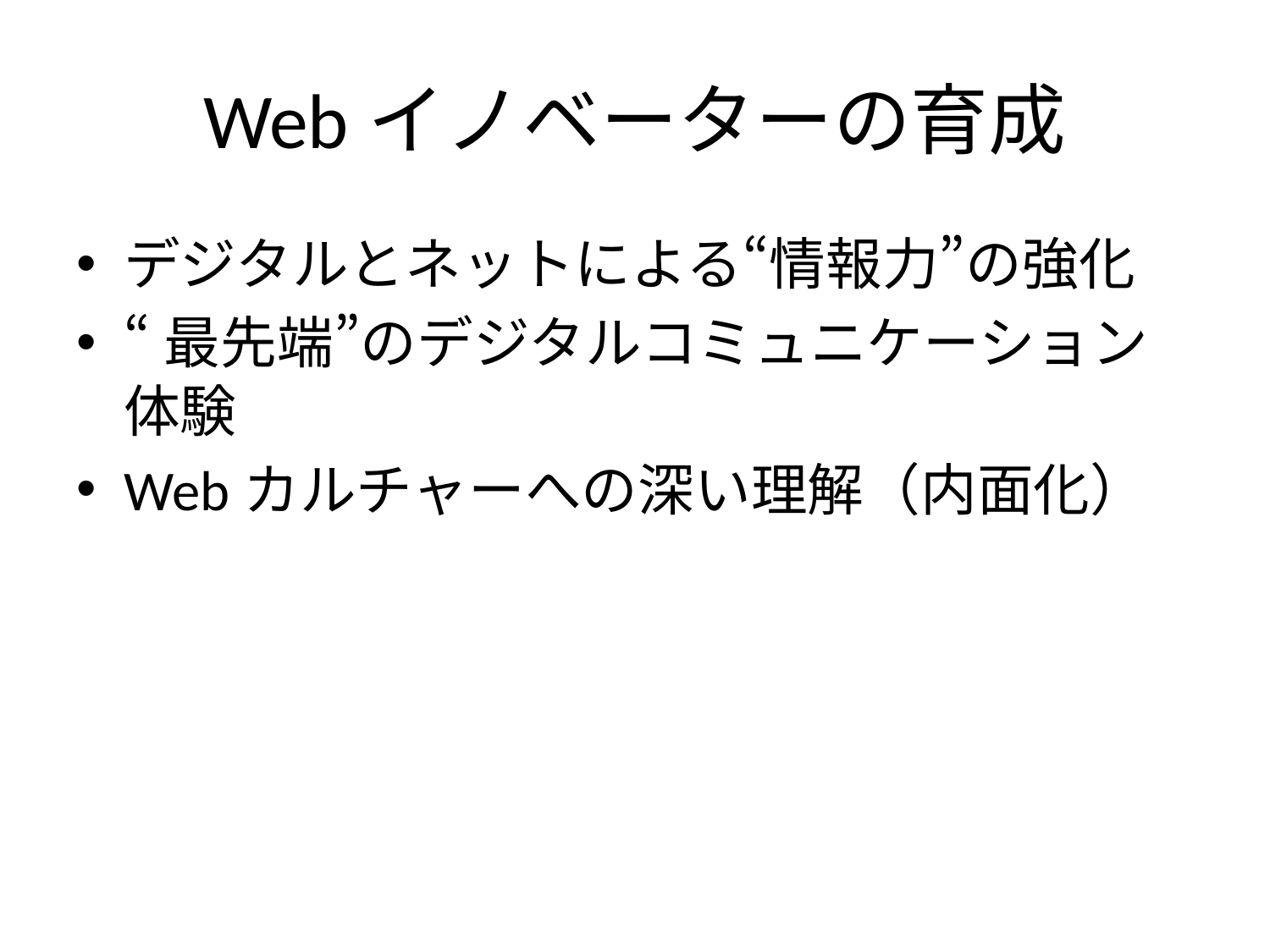

# Webイノベーターの育成
デジタルとネットによる“情報力”の強化
“最先端”のデジタルコミュニケーション体験
Webカルチャーへの深い理解（内面化）